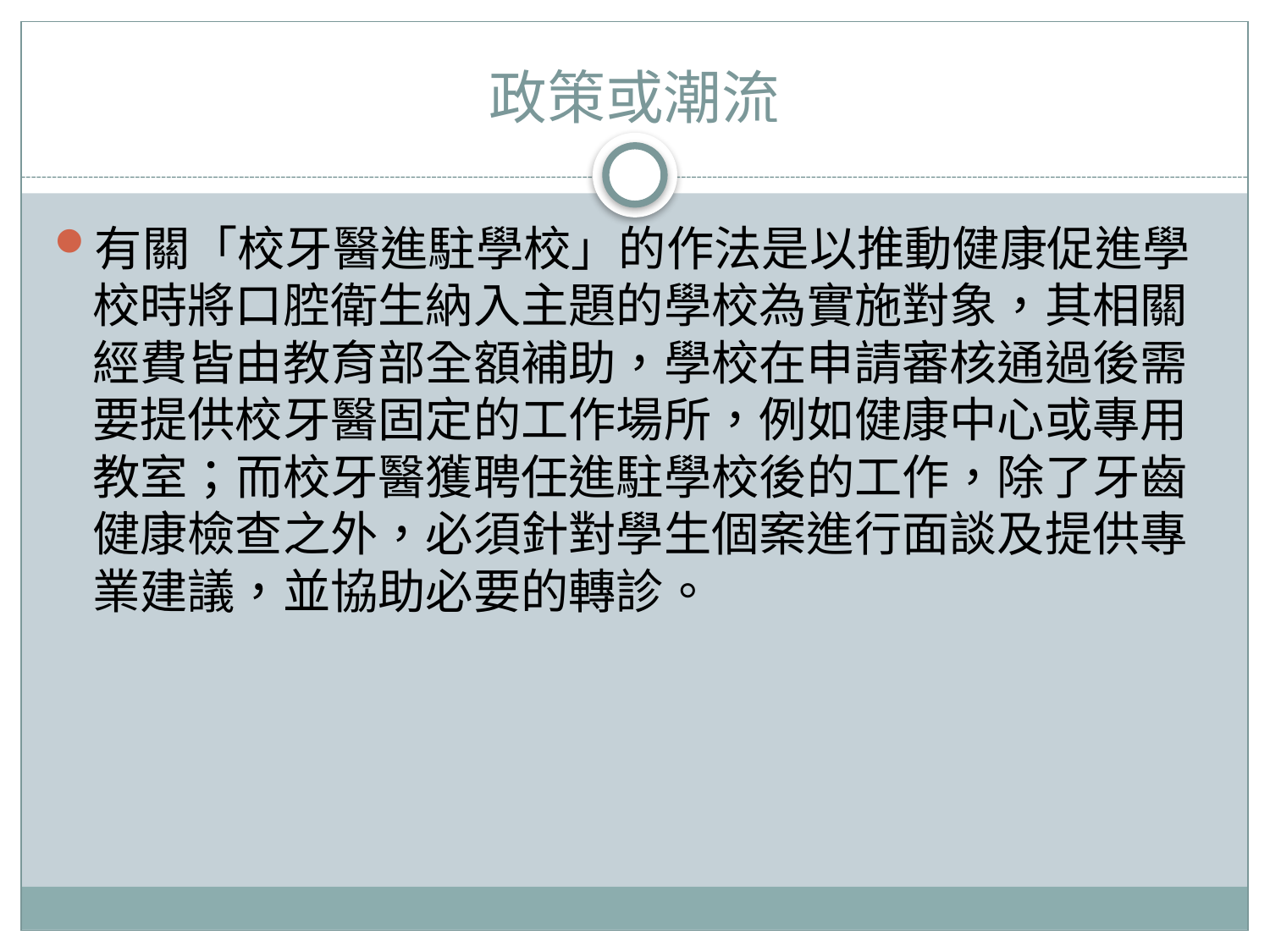

# 政策或潮流
有關「校牙醫進駐學校」的作法是以推動健康促進學校時將口腔衛生納入主題的學校為實施對象，其相關經費皆由教育部全額補助，學校在申請審核通過後需要提供校牙醫固定的工作場所，例如健康中心或專用教室；而校牙醫獲聘任進駐學校後的工作，除了牙齒健康檢查之外，必須針對學生個案進行面談及提供專業建議，並協助必要的轉診。